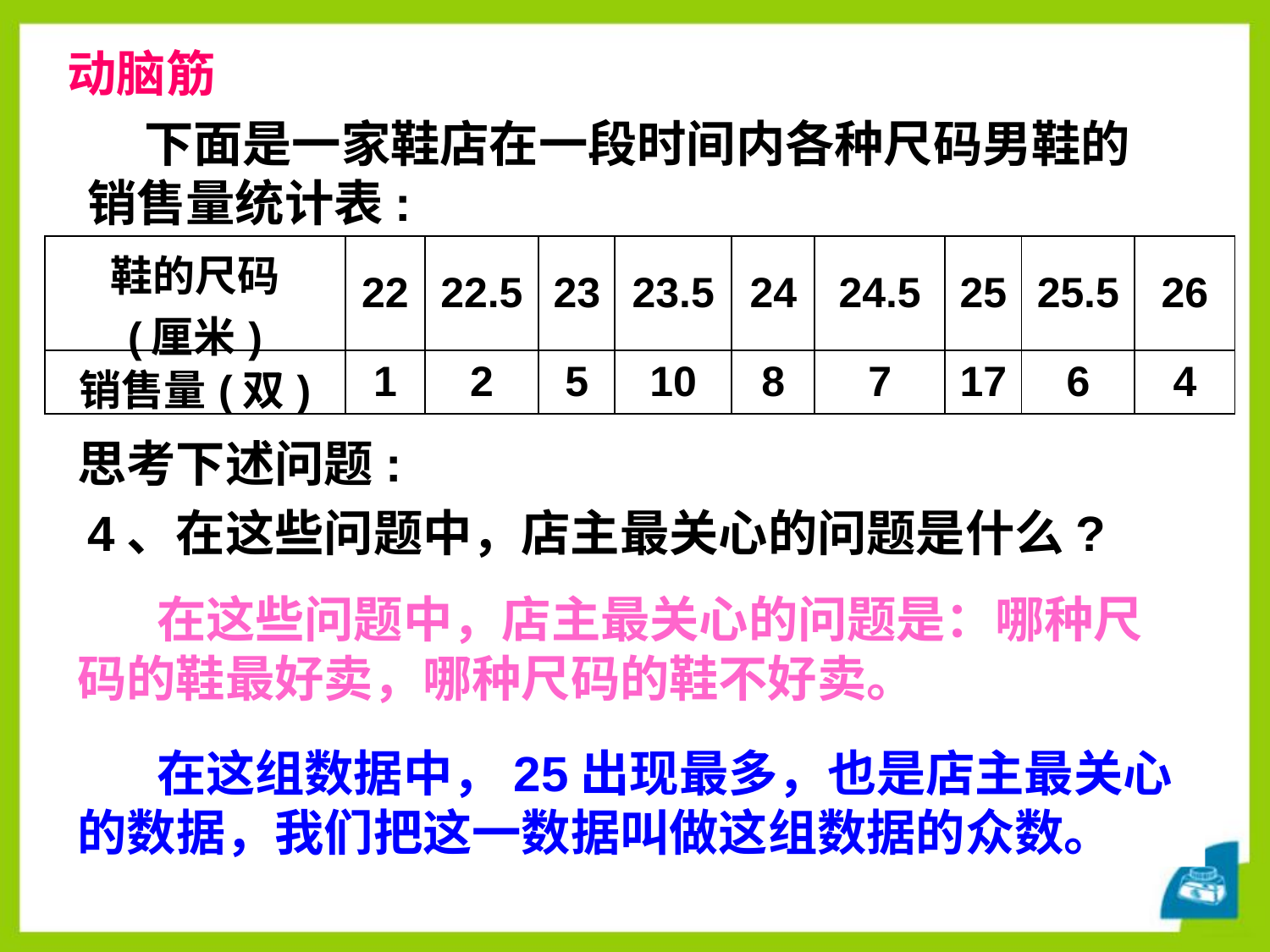

动脑筋
    下面是一家鞋店在一段时间内各种尺码男鞋的销售量统计表:
| 鞋的尺码 (厘米) | 22 | 22.5 | 23 | 23.5 | 24 | 24.5 | 25 | 25.5 | 26 |
| --- | --- | --- | --- | --- | --- | --- | --- | --- | --- |
| 销售量(双) | 1 | 2 | 5 | 10 | 8 | 7 | 17 | 6 | 4 |
思考下述问题:
2、销售量最多的是哪种尺码的鞋?

1、这段时间内共销售了多少双男鞋?
3、这个统计表能给鞋店主什么信息?

4、在这些问题中，店主最关心的问题是什么?

25厘米的鞋销售最多。
1+2+510+8+7+17+6+4=60（双）
      在这些问题中，店主最关心的问题是：哪种尺码的鞋最好卖，哪种尺码的鞋不好卖。
      哪种尺码的鞋最好卖，哪种尺码的鞋不好卖。
      在这组数据中，25出现最多，也是店主最关心的数据，我们把这一数据叫做这组数据的众数。